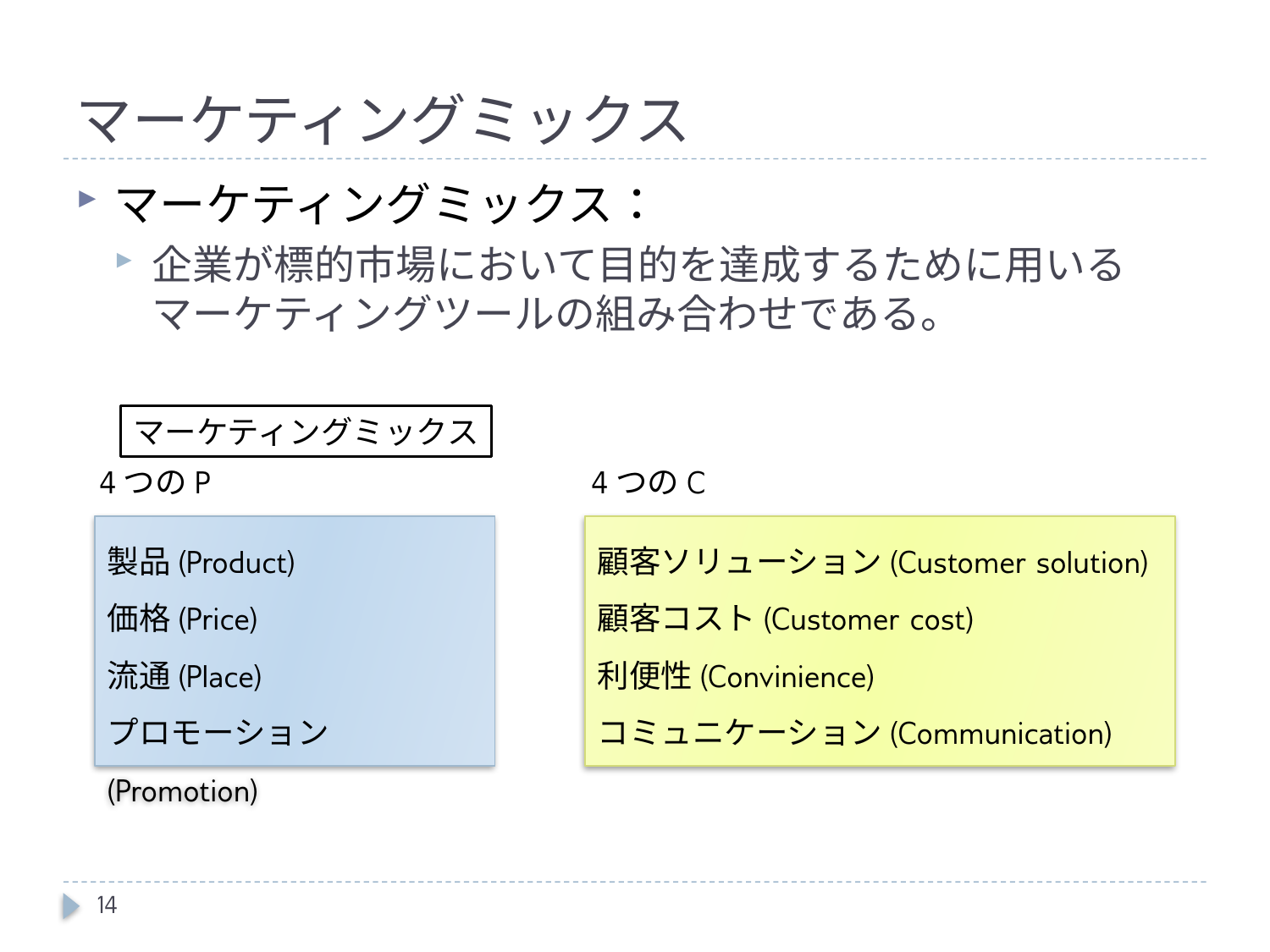

# マーケティングミックス
マーケティングミックス：
企業が標的市場において目的を達成するために用いるマーケティングツールの組み合わせである。
マーケティングミックス
4つのP
4つのC
製品(Product)
価格(Price)
流通(Place)
プロモーション(Promotion)

顧客ソリューション(Customer solution)
顧客コスト(Customer cost)
利便性(Convinience)
コミュニケーション(Communication)

14